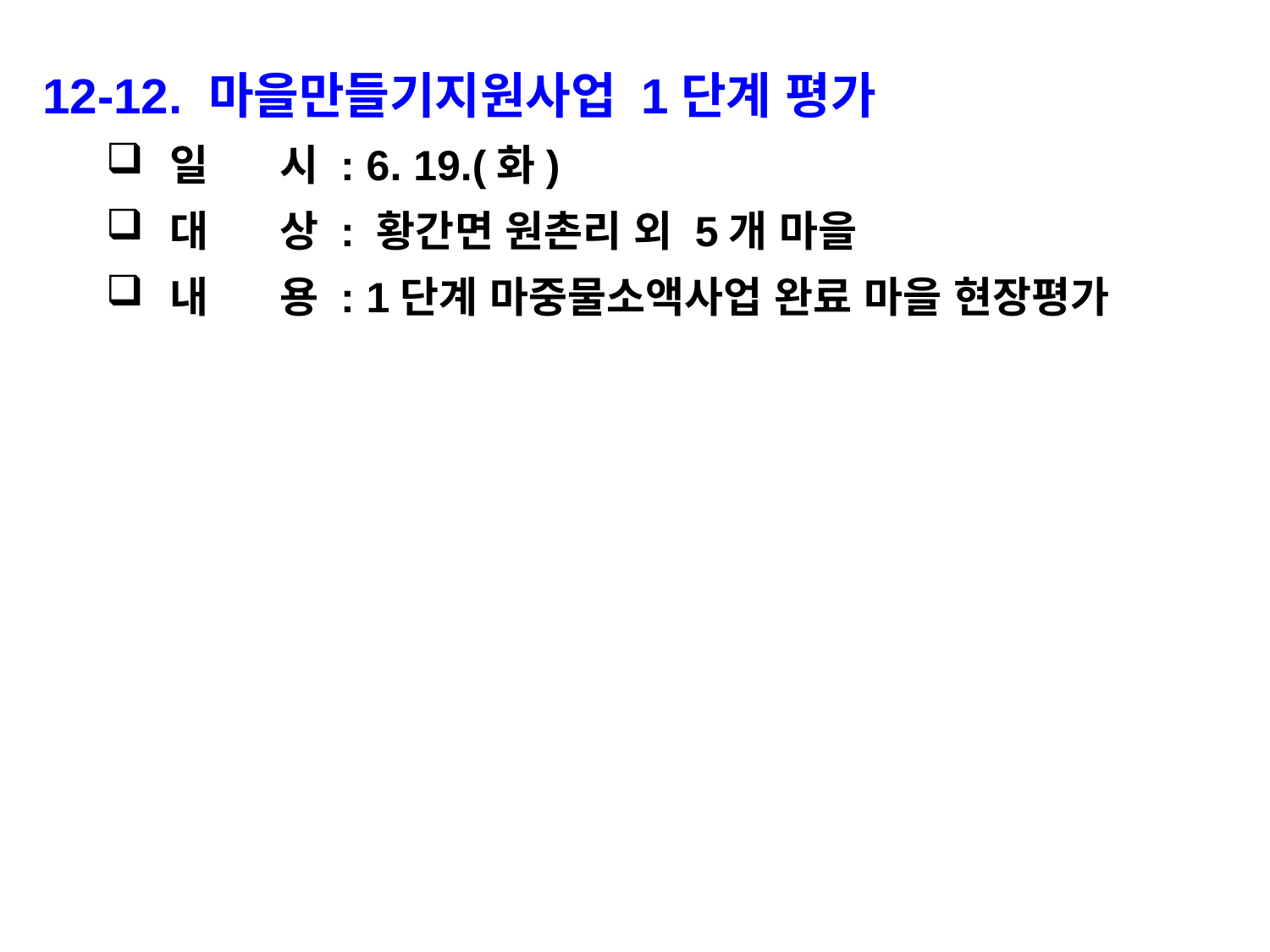

12-12. 마을만들기지원사업 1단계 평가
일      시 : 6. 19.(화)
대      상 : 황간면 원촌리 외 5개 마을
내      용 : 1단계 마중물소액사업 완료 마을 현장평가